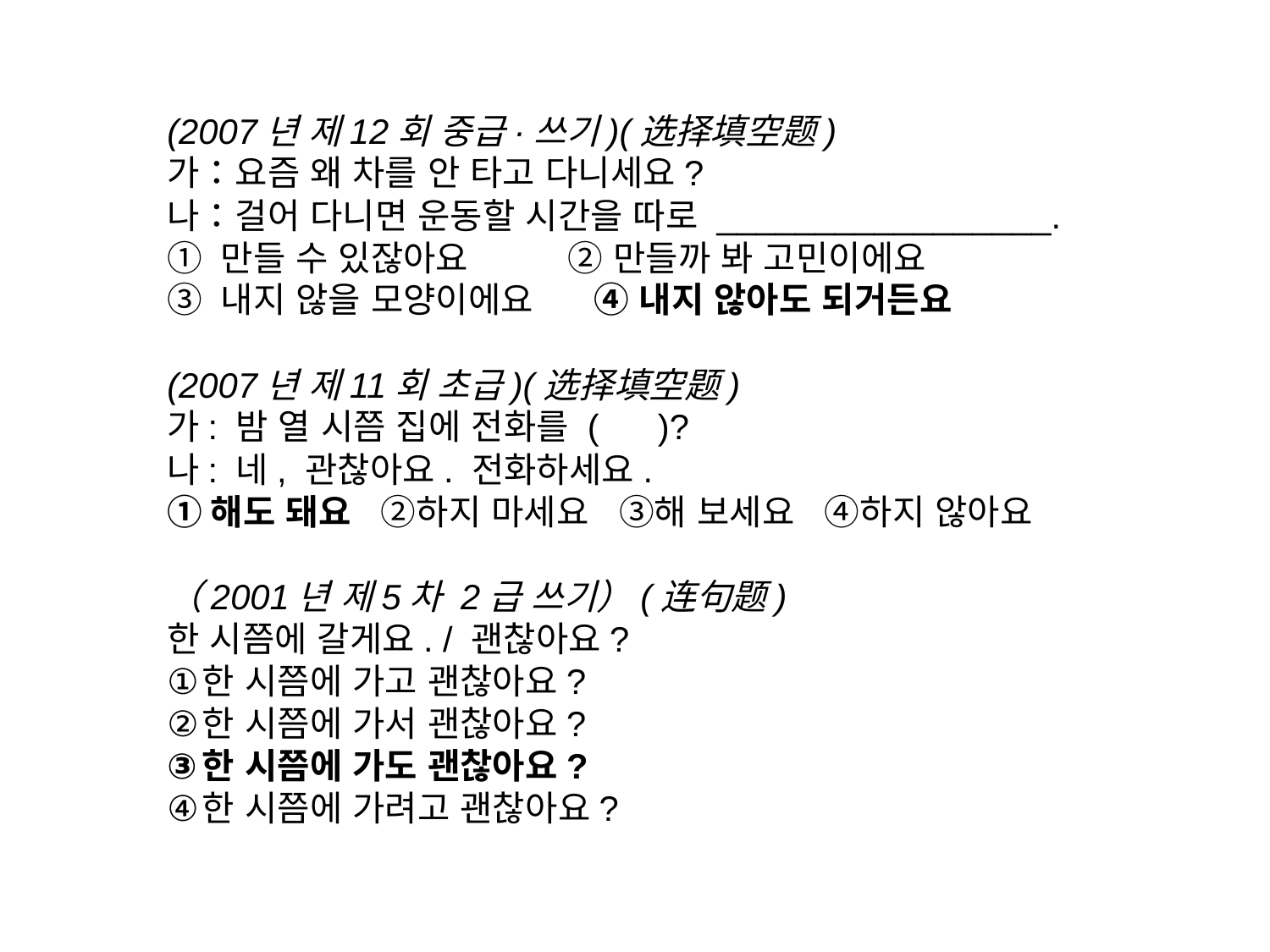

(2007년 제12회 중급·쓰기)(选择填空题)
가：요즘 왜 차를 안 타고 다니세요?
나：걸어 다니면 운동할 시간을 따로 _________________.
① 만들 수 있잖아요          ② 만들까 봐 고민이에요
③ 내지 않을 모양이에요      ④ 내지 않아도 되거든요

(2007년 제11회 초급)(选择填空题)
가: 밤 열 시쯤 집에 전화를 (      )?
나: 네, 관찮아요. 전화하세요.
①해도 돼요   ②하지 마세요   ③해 보세요   ④하지 않아요

（2001년 제5차 2급 쓰기）(连句题)
한 시쯤에 갈게요. / 괜찮아요?
한 시쯤에 가고 괜찮아요?
한 시쯤에 가서 괜찮아요?
한 시쯤에 가도 괜찮아요?
한 시쯤에 가려고 괜찮아요?